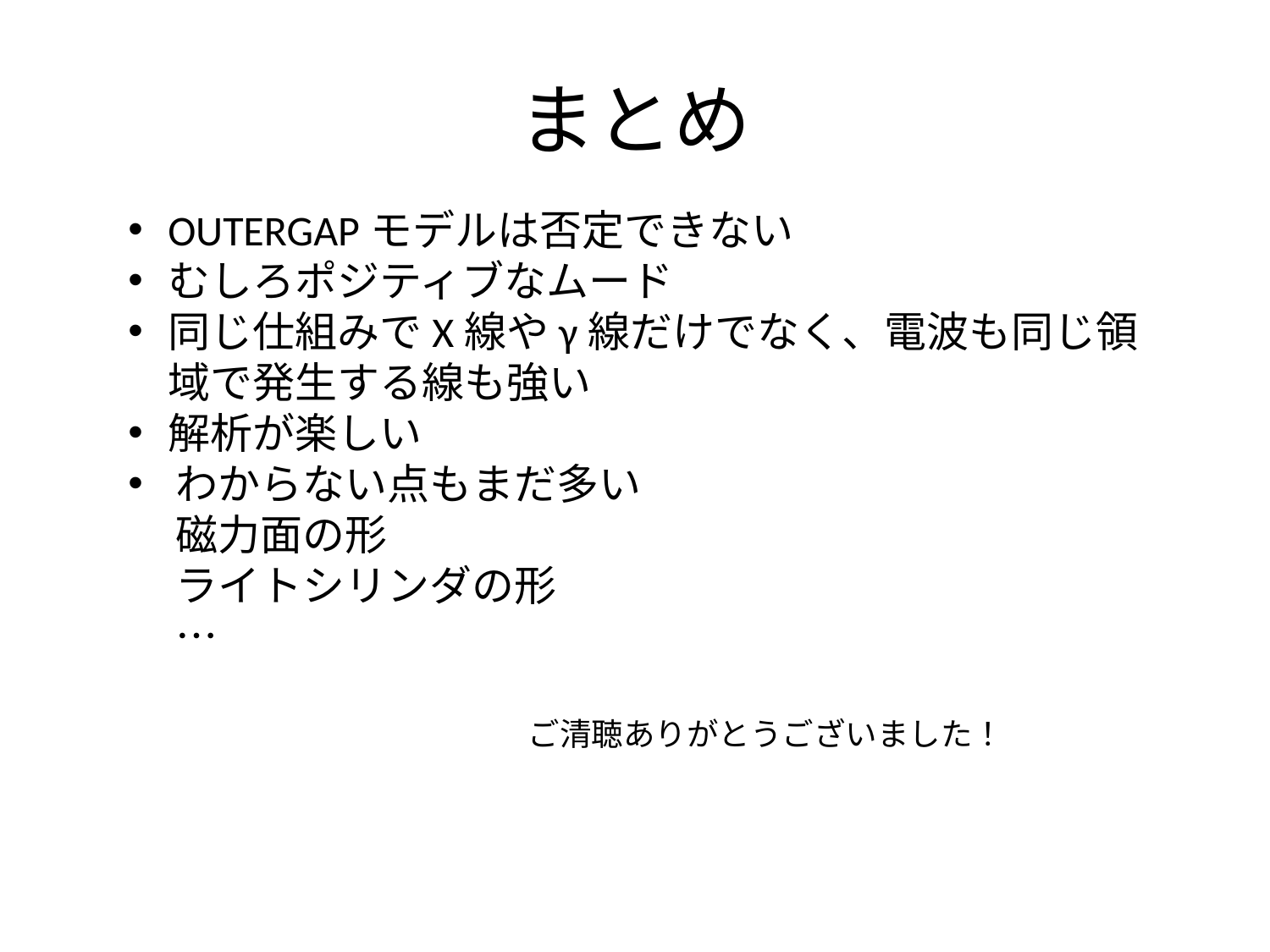

# まとめ
OUTERGAPモデルは否定できない
むしろポジティブなムード
同じ仕組みでX線やγ線だけでなく、電波も同じ領域で発生する線も強い
解析が楽しい
わからない点もまだ多い
磁力面の形
ライトシリンダの形
…
ご清聴ありがとうございました！